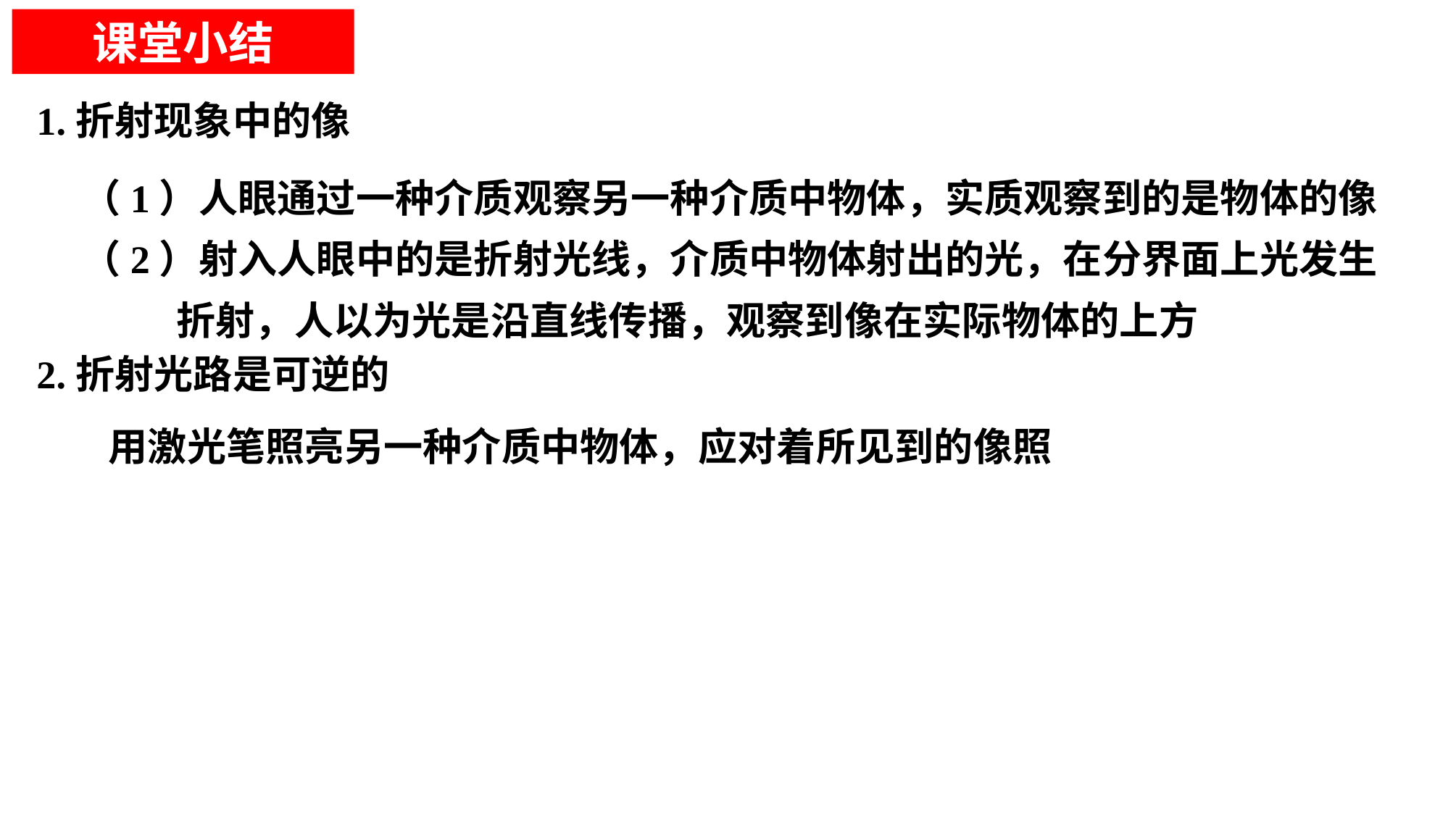

课堂小结
1.折射现象中的像
（1）人眼通过一种介质观察另一种介质中物体，实质观察到的是物体的像
（2）射入人眼中的是折射光线，介质中物体射出的光，在分界面上光发生折射，人以为光是沿直线传播，观察到像在实际物体的上方
2.折射光路是可逆的
用激光笔照亮另一种介质中物体，应对着所见到的像照